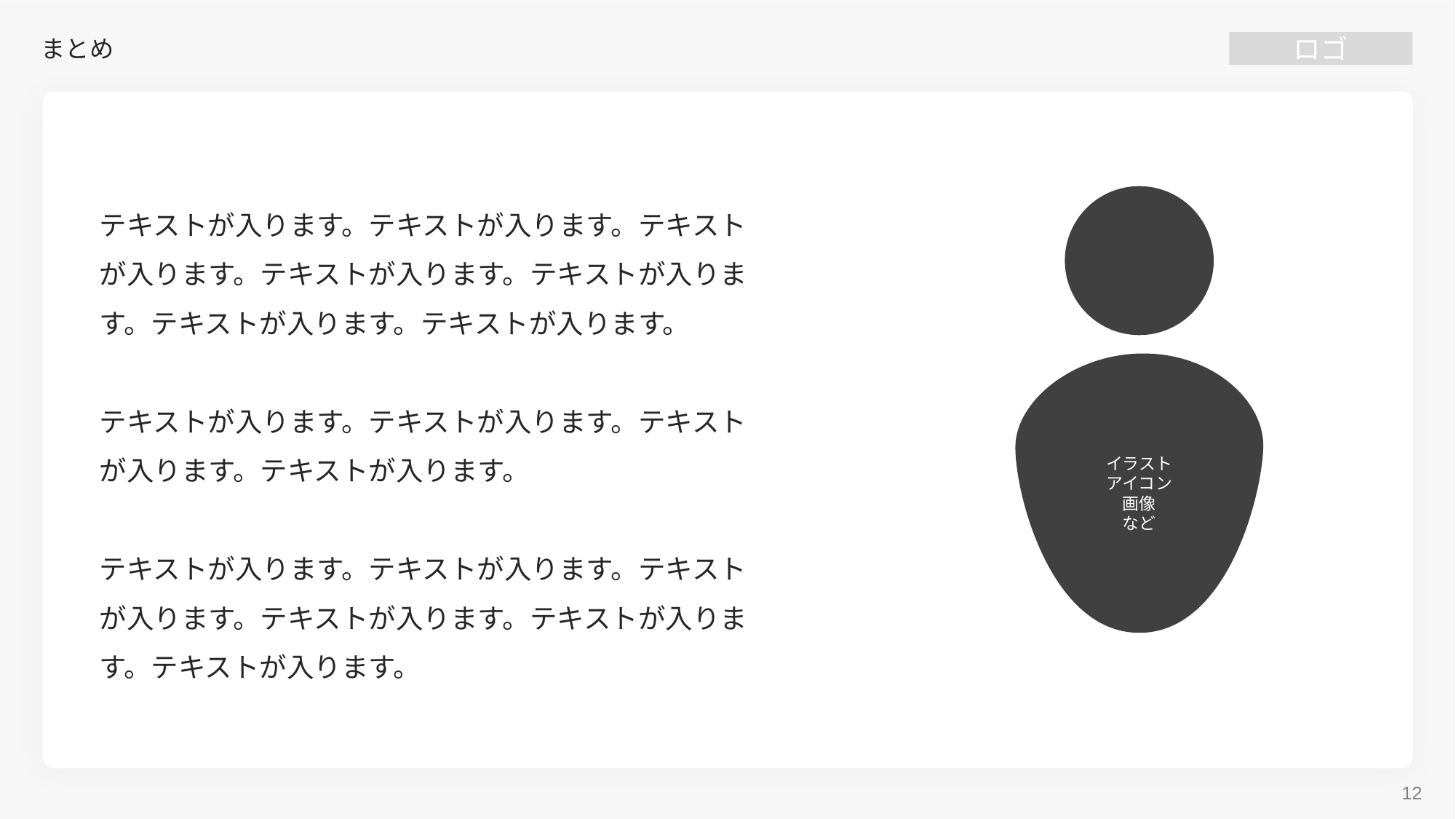

# まとめ
テキストが入ります。テキストが入ります。テキストが入ります。テキストが入ります。テキストが入ります。テキストが入ります。テキストが入ります。

テキストが入ります。テキストが入ります。テキストが入ります。テキストが入ります。

テキストが入ります。テキストが入ります。テキストが入ります。テキストが入ります。テキストが入ります。テキストが入ります。

イラスト
アイコン
画像
など